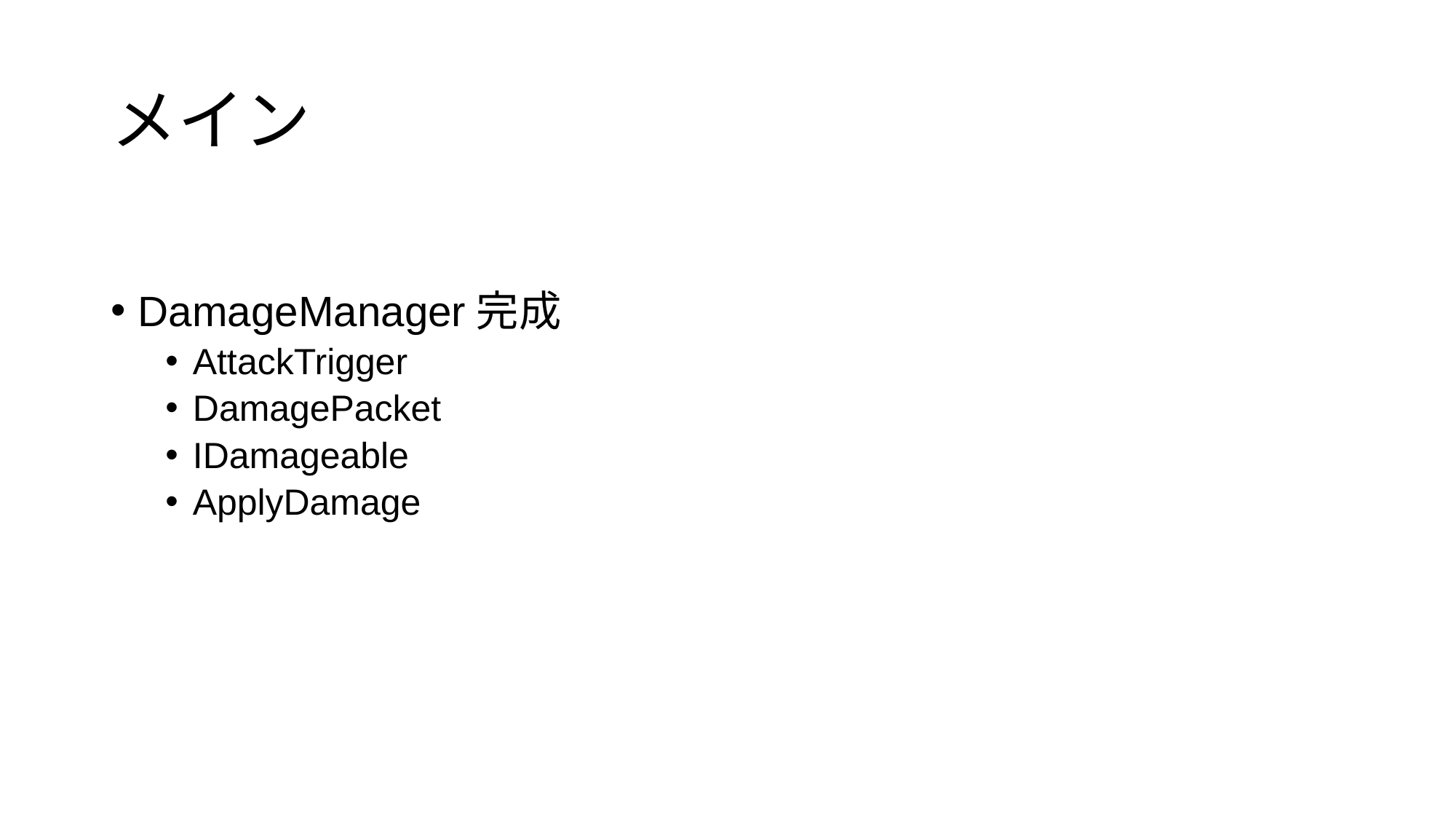

# メイン

DamageManager完成
AttackTrigger
DamagePacket
IDamageable
ApplyDamage